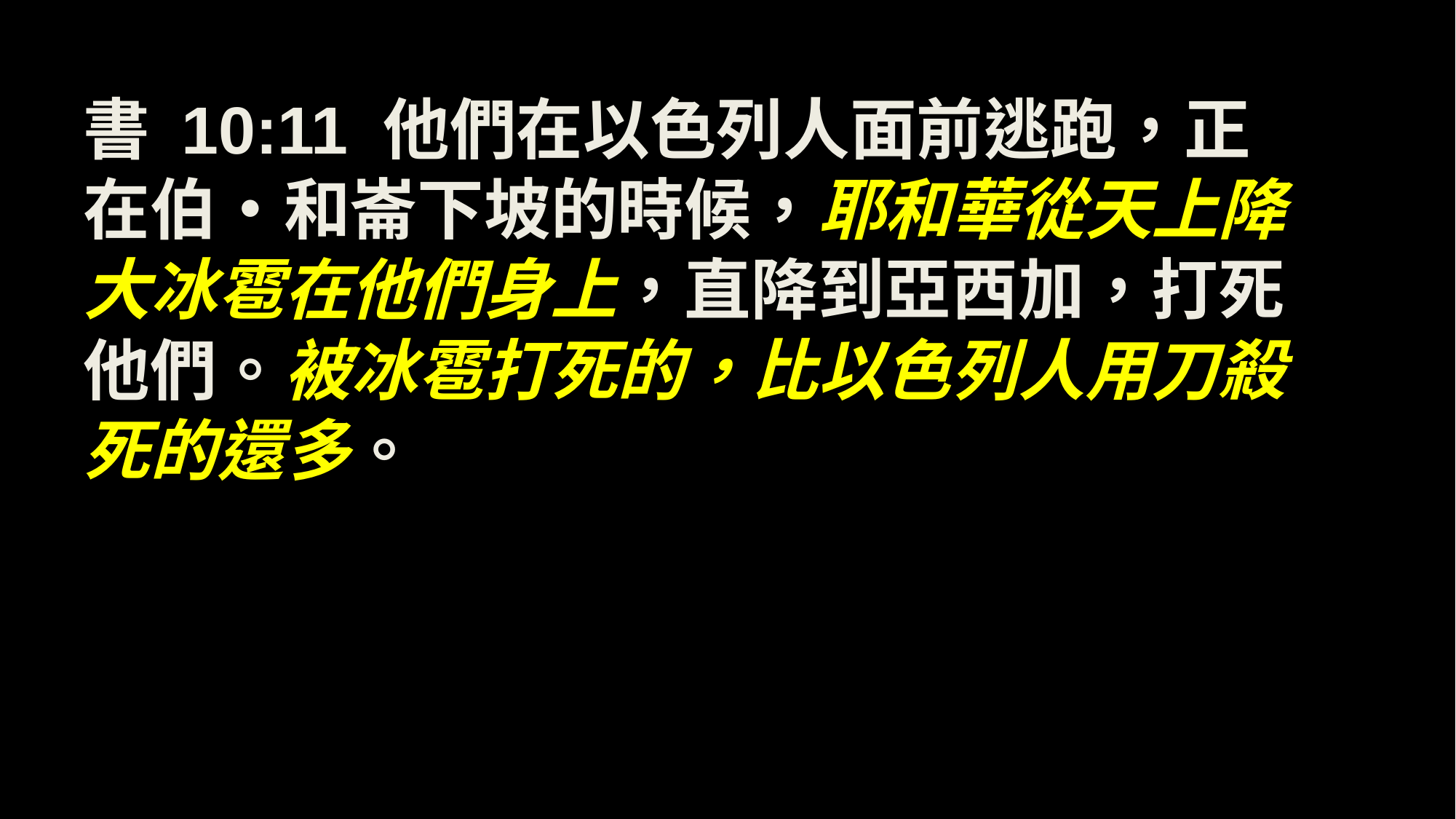

書 10:11 他們在以色列人面前逃跑，正在伯•和崙下坡的時候，耶和華從天上降大冰雹在他們身上，直降到亞西加，打死他們。被冰雹打死的，比以色列人用刀殺死的還多。